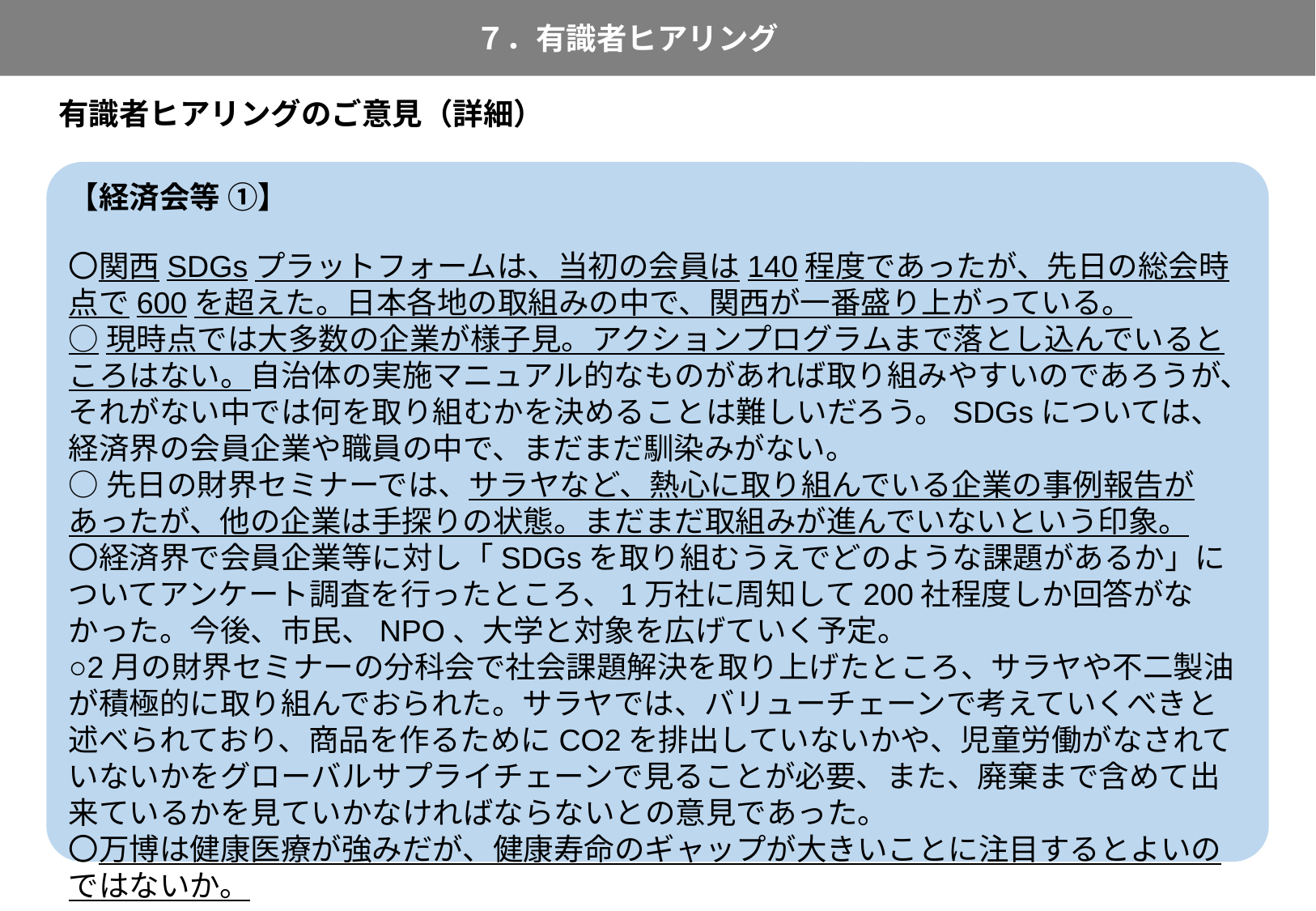

７．有識者ヒアリング
91
有識者ヒアリングのご意見（詳細）
【経済会等 ①】

〇関西SDGsプラットフォームは、当初の会員は140程度であったが、先日の総会時点で600を超えた。日本各地の取組みの中で、関西が一番盛り上がっている。
○現時点では大多数の企業が様子見。アクションプログラムまで落とし込んでいるところはない。自治体の実施マニュアル的なものがあれば取り組みやすいのであろうが、それがない中では何を取り組むかを決めることは難しいだろう。SDGsについては、経済界の会員企業や職員の中で、まだまだ馴染みがない。
○先日の財界セミナーでは、サラヤなど、熱心に取り組んでいる企業の事例報告があったが、他の企業は手探りの状態。まだまだ取組みが進んでいないという印象。
〇経済界で会員企業等に対し「SDGsを取り組むうえでどのような課題があるか」についてアンケート調査を行ったところ、1万社に周知して200社程度しか回答がなかった。今後、市民、NPO、大学と対象を広げていく予定。
○2月の財界セミナーの分科会で社会課題解決を取り上げたところ、サラヤや不二製油が積極的に取り組んでおられた。サラヤでは、バリューチェーンで考えていくべきと述べられており、商品を作るためにCO2を排出していないかや、児童労働がなされていないかをグローバルサプライチェーンで見ることが必要、また、廃棄まで含めて出来ているかを見ていかなければならないとの意見であった。
〇万博は健康医療が強みだが、健康寿命のギャップが大きいことに注目するとよいのではないか。